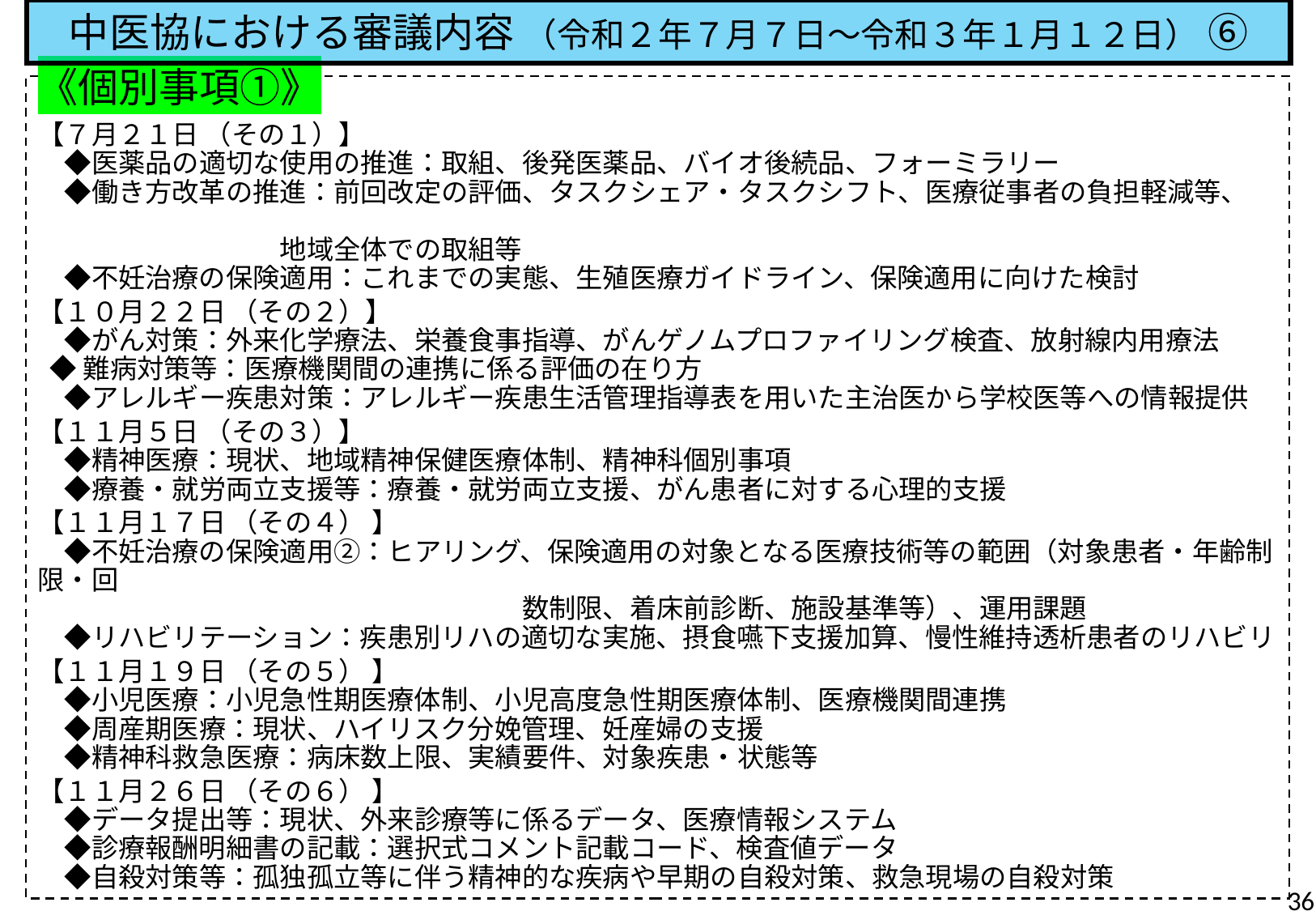

中医協における審議内容 （令和２年７月７日～令和３年１月１２日） ⑥
《個別事項①》
【７月２１日 （その１）】
　◆医薬品の適切な使用の推進：取組、後発医薬品、バイオ後続品、フォーミラリー
　◆働き方改革の推進：前回改定の評価、タスクシェア・タスクシフト、医療従事者の負担軽減等、
　　　　　　　　　　　　　　　　　　　　　　　　　　　　　　　　　　　　　　　　　　　　　　　　　　　　　　　地域全体での取組等
　◆不妊治療の保険適用：これまでの実態、生殖医療ガイドライン、保険適用に向けた検討
【１０月２２日 （その２）】
　◆がん対策：外来化学療法、栄養食事指導、がんゲノムプロファイリング検査、放射線内用療法
  ◆難病対策等：医療機関間の連携に係る評価の在り方
　◆アレルギー疾患対策：アレルギー疾患生活管理指導表を用いた主治医から学校医等への情報提供
【１１月５日 （その３）】
　◆精神医療：現状、地域精神保健医療体制、精神科個別事項
　◆療養・就労両立支援等：療養・就労両立支援、がん患者に対する心理的支援
【１１月１７日 （その４） 】
　◆不妊治療の保険適用②：ヒアリング、保険適用の対象となる医療技術等の範囲（対象患者・年齢制限・回
　　　　　　　　　　　　　　　　　　数制限、着床前診断、施設基準等）、運用課題
　◆リハビリテーション：疾患別リハの適切な実施、摂食嚥下支援加算、慢性維持透析患者のリハビリ
【１１月１９日 （その５） 】
　◆小児医療：小児急性期医療体制、小児高度急性期医療体制、医療機関間連携
　◆周産期医療：現状、ハイリスク分娩管理、妊産婦の支援
　◆精神科救急医療：病床数上限、実績要件、対象疾患・状態等
【１１月２６日 （その６） 】
　◆データ提出等：現状、外来診療等に係るデータ、医療情報システム
　◆診療報酬明細書の記載：選択式コメント記載コード、検査値データ
　◆自殺対策等：孤独孤立等に伴う精神的な疾病や早期の自殺対策、救急現場の自殺対策
36